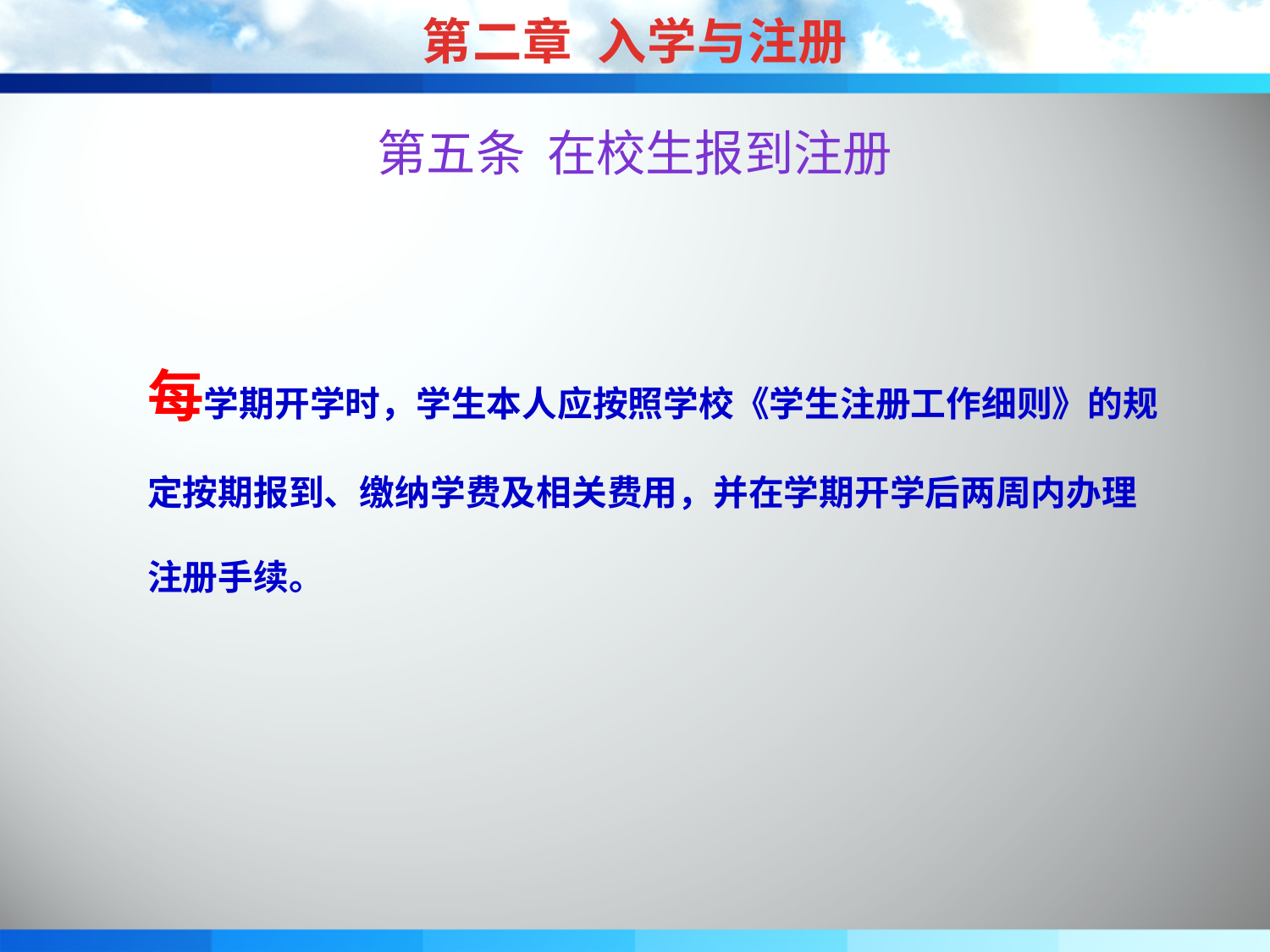

第二章  入学与注册
第五条  在校生报到注册
每学期开学时，学生本人应按照学校《学生注册工作细则》的规定按期报到、缴纳学费及相关费用，并在学期开学后两周内办理注册手续。